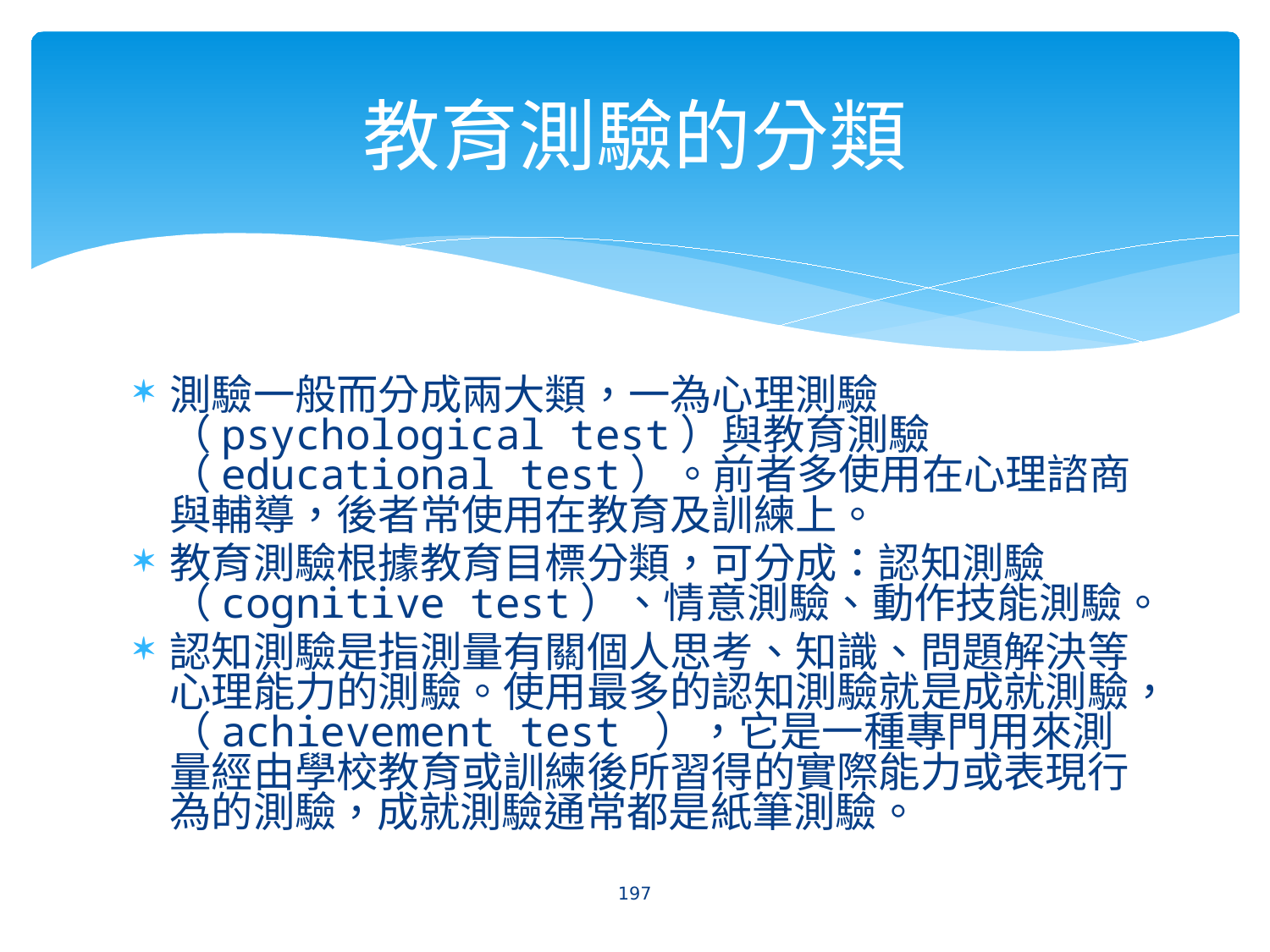

# 教育測驗的分類
測驗一般而分成兩大類，一為心理測驗（psychological test）與教育測驗（educational test）。前者多使用在心理諮商與輔導，後者常使用在教育及訓練上。
教育測驗根據教育目標分類，可分成：認知測驗（cognitive test）、情意測驗、動作技能測驗。
認知測驗是指測量有關個人思考、知識、問題解決等心理能力的測驗。使用最多的認知測驗就是成就測驗，（achievement test ），它是一種專門用來測量經由學校教育或訓練後所習得的實際能力或表現行為的測驗，成就測驗通常都是紙筆測驗。

197